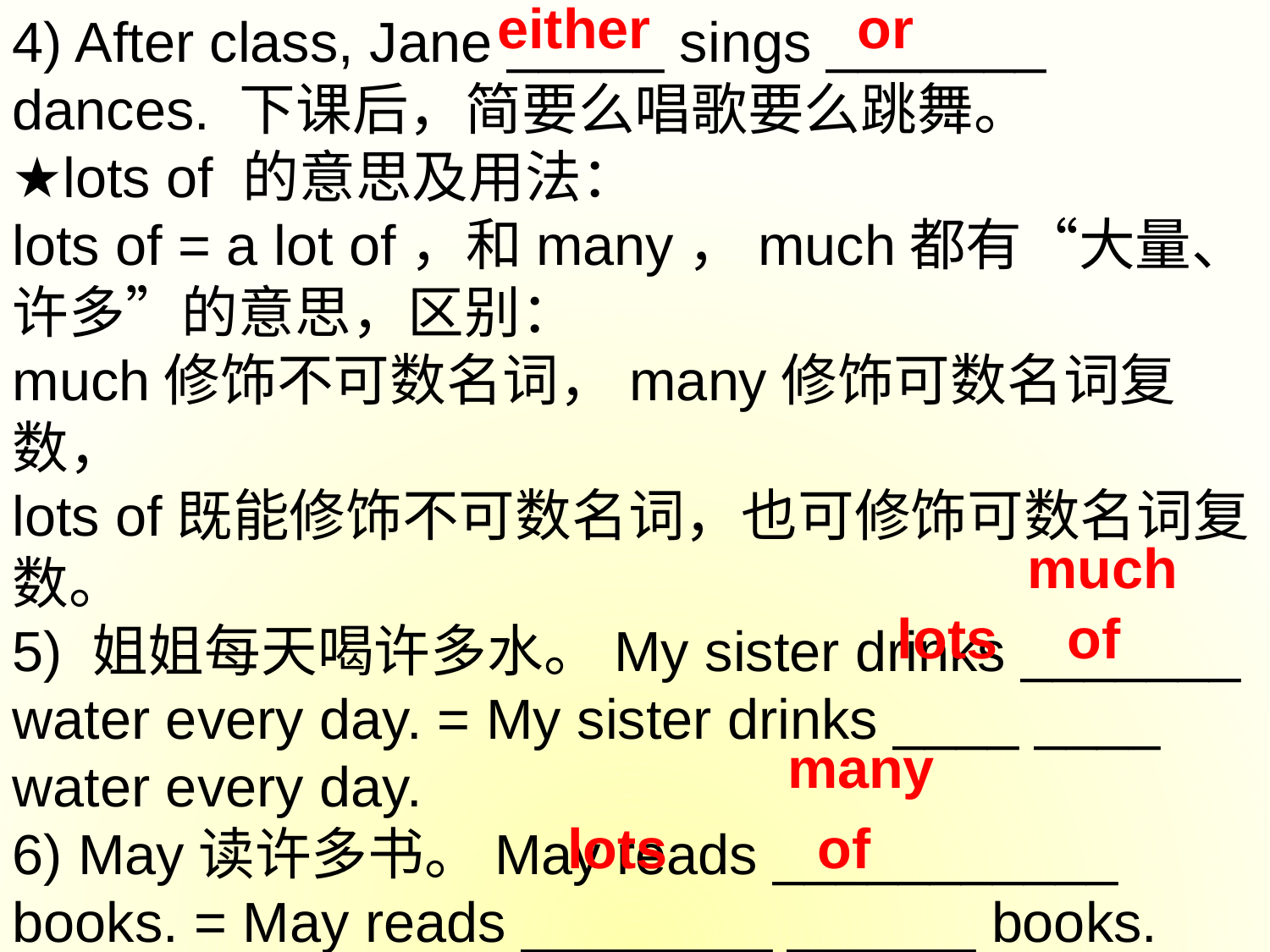

4) After class, Jane _____ sings _______ dances. 下课后，简要么唱歌要么跳舞。
★lots of 的意思及用法：
lots of = a lot of，和many，much都有“大量、许多”的意思，区别：
much修饰不可数名词，many修饰可数名词复数，
lots of既能修饰不可数名词，也可修饰可数名词复数。
5) 姐姐每天喝许多水。My sister drinks _______ water every day. = My sister drinks ____ ____ water every day.
6) May读许多书。May reads ___________ books. = May reads ________ ______ books.
either
or
much
lots
of
many
lots
of